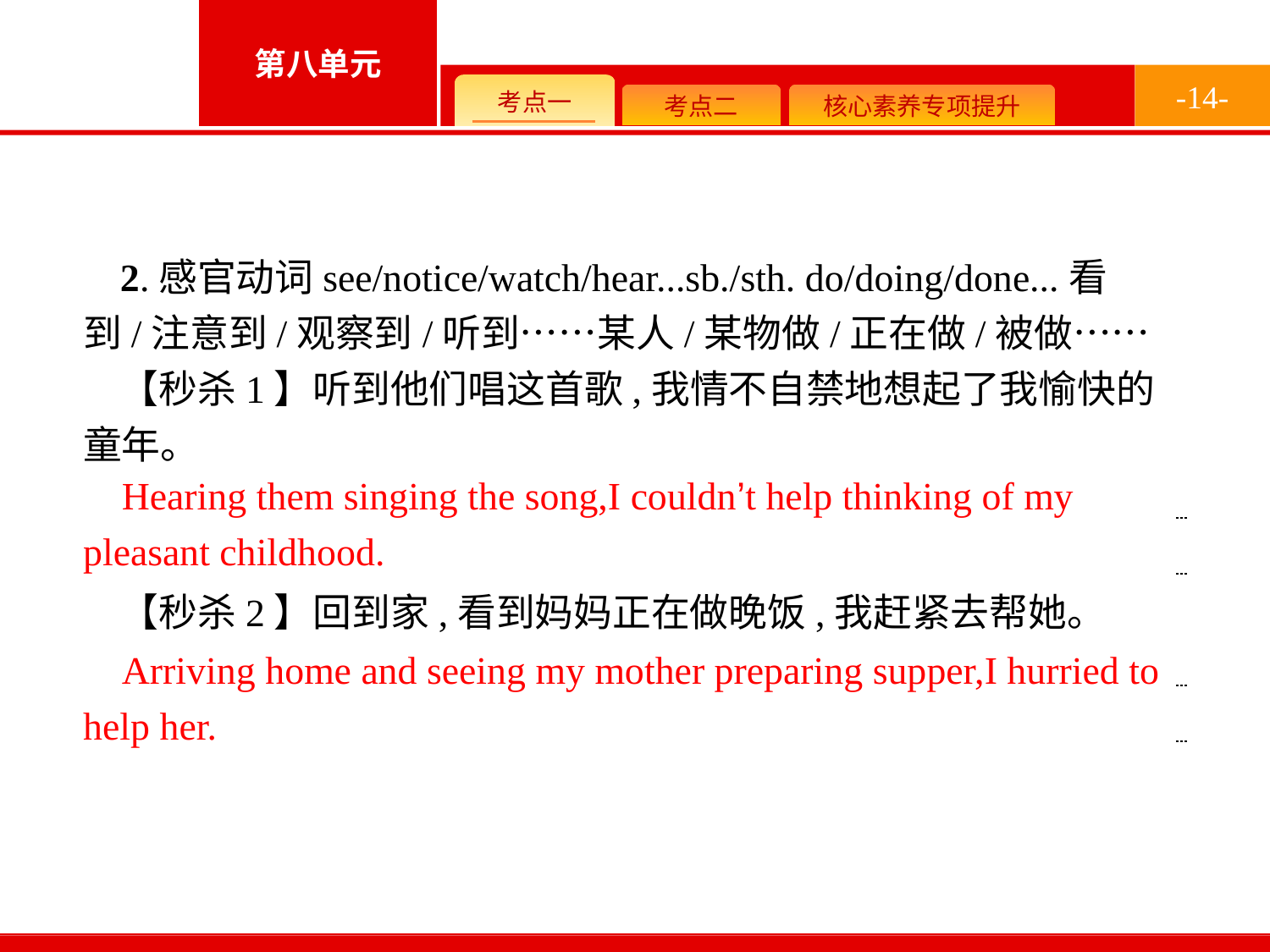

-14-
2.感官动词see/notice/watch/hear...sb./sth. do/doing/done...看到/注意到/观察到/听到……某人/某物做/正在做/被做……
【秒杀1】听到他们唱这首歌,我情不自禁地想起了我愉快的童年。

【秒杀2】回到家,看到妈妈正在做晚饭,我赶紧去帮她。

Hearing them singing the song,I couldn’t help thinking of my pleasant childhood.
Arriving home and seeing my mother preparing supper,I hurried to help her.